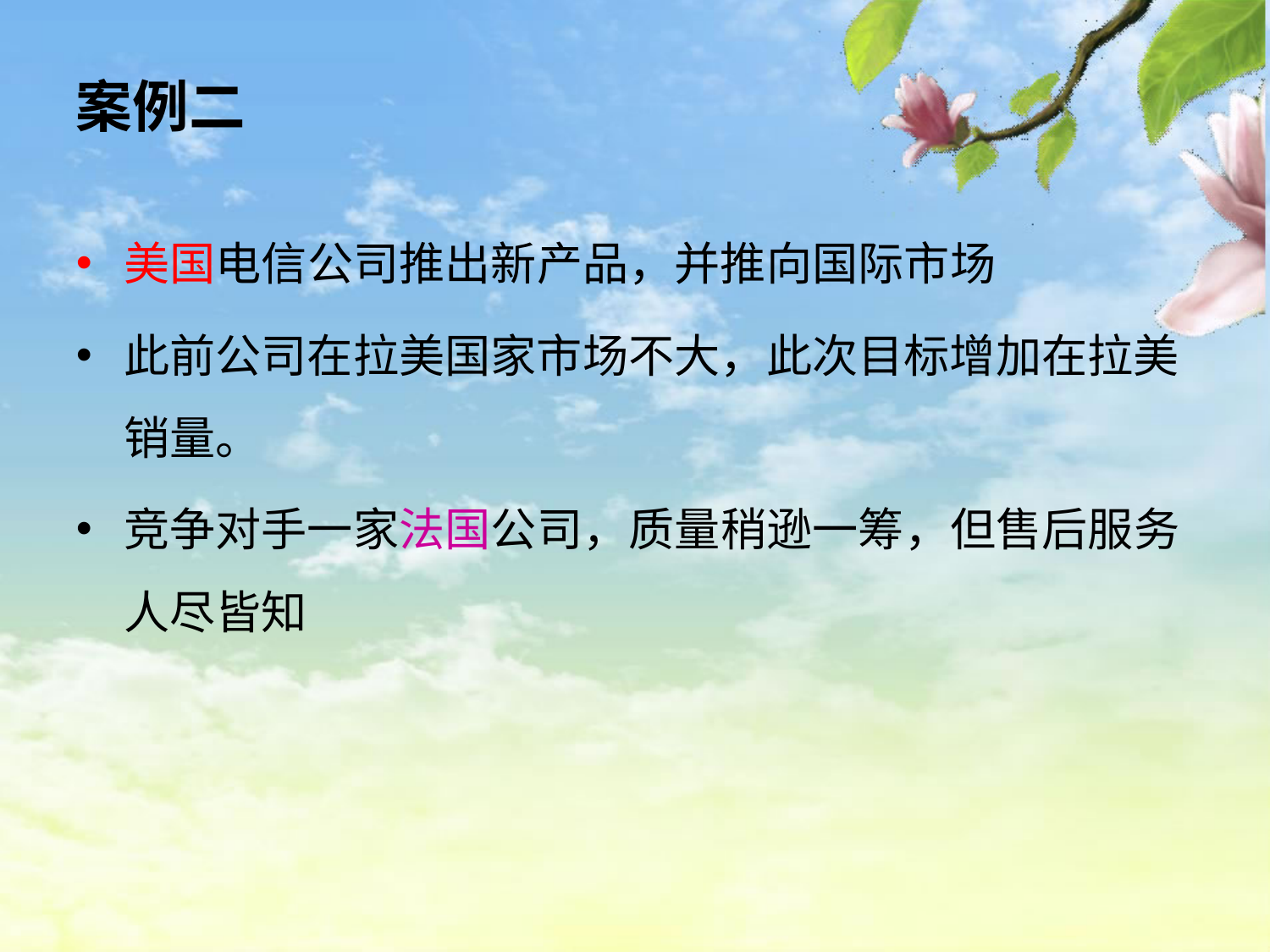

# 案例二
美国电信公司推出新产品，并推向国际市场
此前公司在拉美国家市场不大，此次目标增加在拉美销量。
竞争对手一家法国公司，质量稍逊一筹，但售后服务人尽皆知